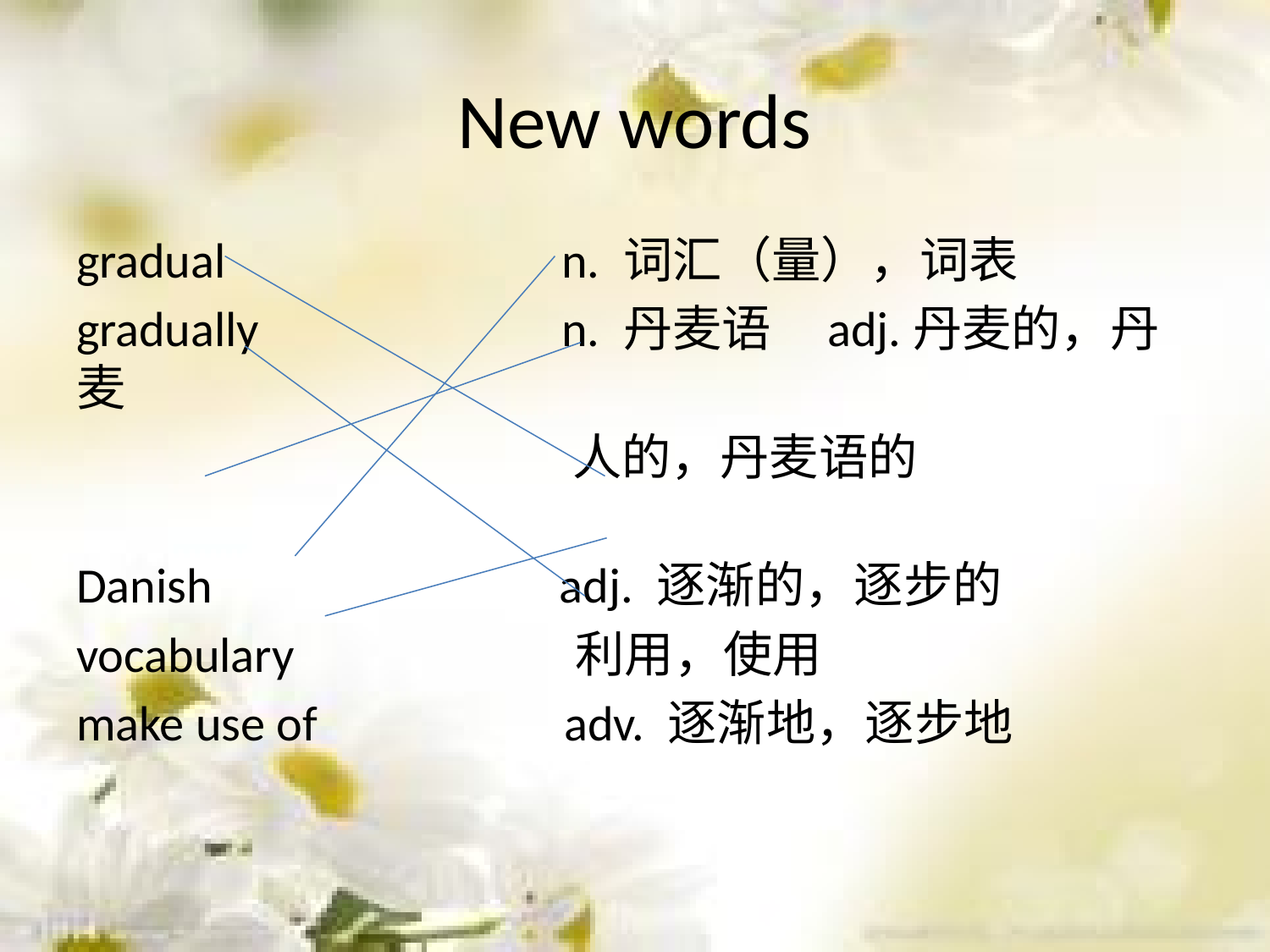

# New words
gradual                              n. 词汇（量），词表
gradually                           n. 丹麦语    adj.丹麦的，丹麦
                                            人的，丹麦语的
Danish                               adj. 逐渐的，逐步的
vocabulary                        利用，使用
make use of                      adv. 逐渐地，逐步地